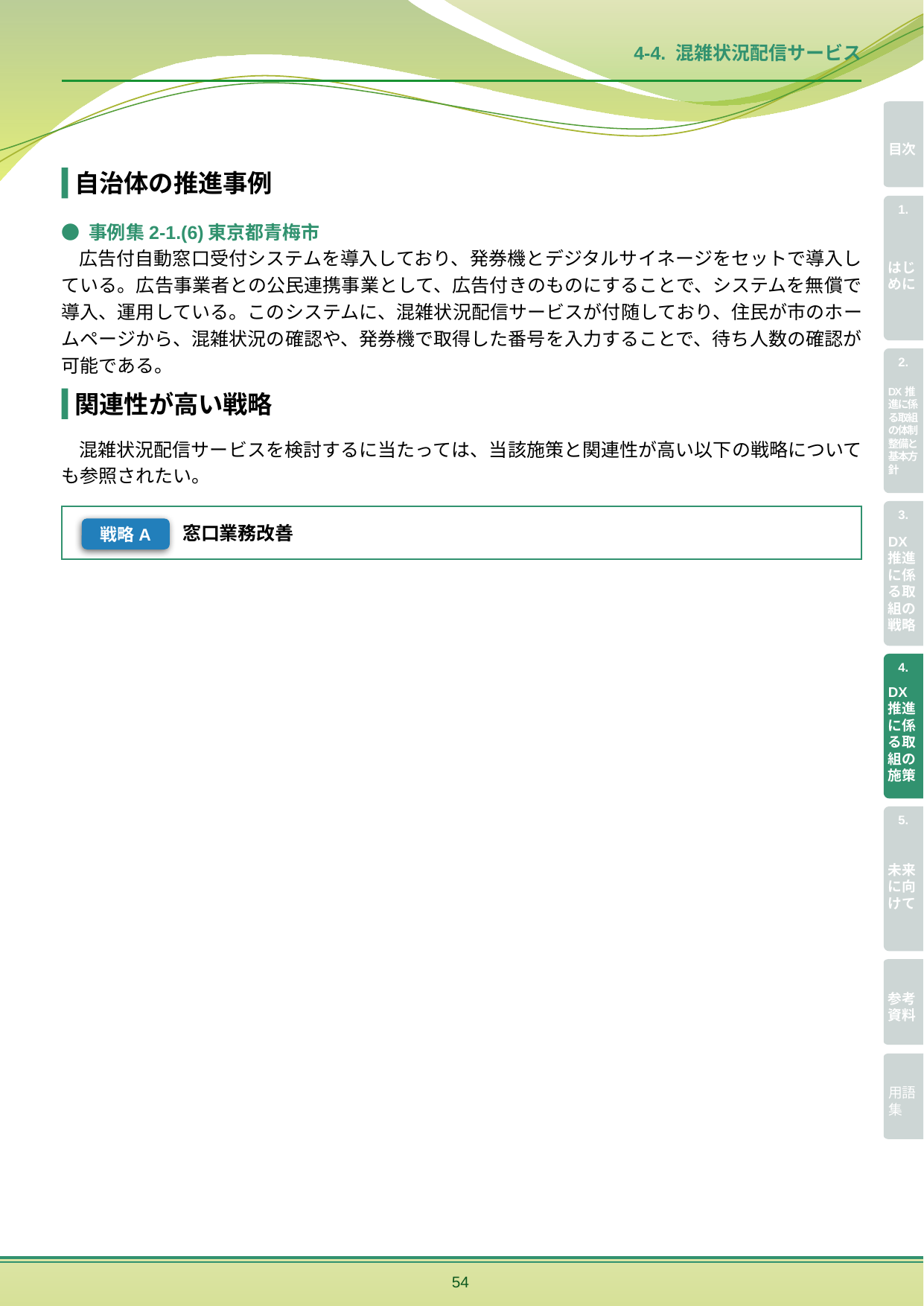

4-4. 混雑状況配信サービス

自治体の推進事例
● 事例集2-1.(6)東京都青梅市
広告付自動窓口受付システムを導入しており、発券機とデジタルサイネージをセットで導入している。広告事業者との公民連携事業として、広告付きのものにすることで、システムを無償で導入、運用している。このシステムに、混雑状況配信サービスが付随しており、住民が市のホームページから、混雑状況の確認や、発券機で取得した番号を入力することで、待ち人数の確認が可能である。

関連性が高い戦略
混雑状況配信サービスを検討するに当たっては、当該施策と関連性が高い以下の戦略についても参照されたい。
窓口業務改善
戦略A
54